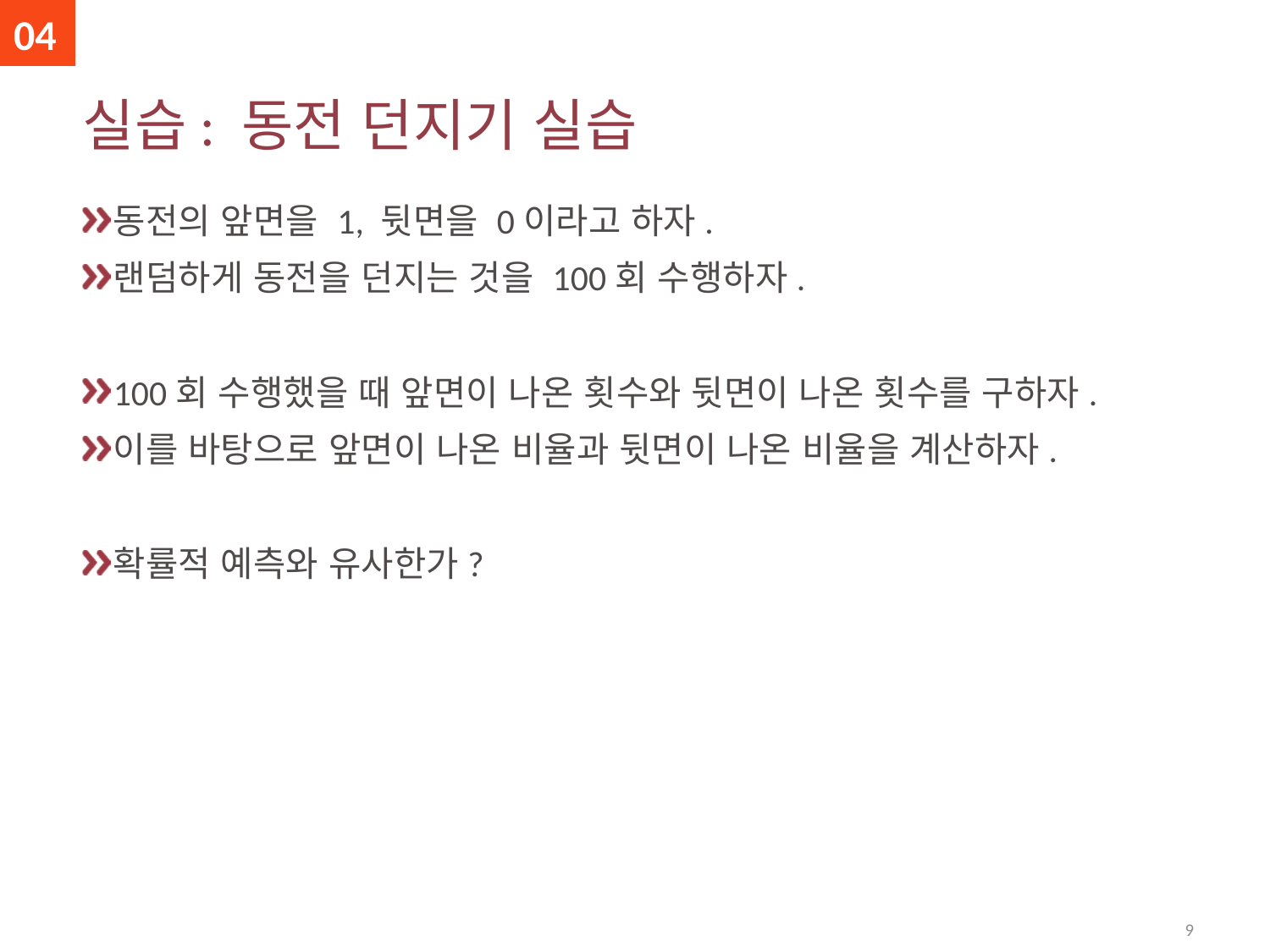

04
# 실습: 동전 던지기 실습
동전의 앞면을 1, 뒷면을 0이라고 하자.
랜덤하게 동전을 던지는 것을 100회 수행하자.

100회 수행했을 때 앞면이 나온 횟수와 뒷면이 나온 횟수를 구하자.
이를 바탕으로 앞면이 나온 비율과 뒷면이 나온 비율을 계산하자.

확률적 예측와 유사한가?
front = 0; back = 0;
for cnt in range(100):
    if (1 == random.randint(0,1)):
         front += 1
    else:
         back += 1

print("front: ", front/100, "\tback:", back/100)

9